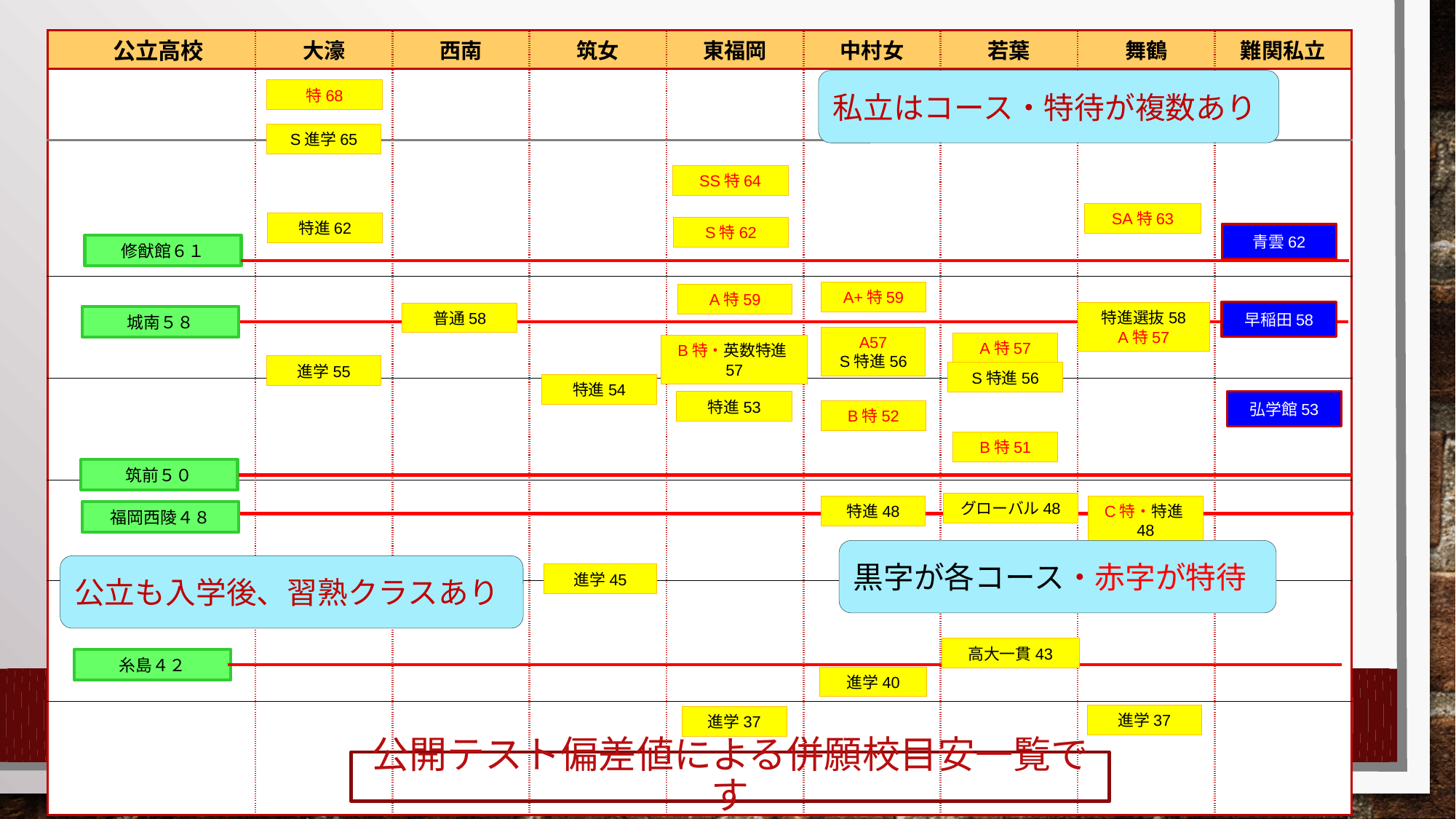

| 公立高校 | 大濠 | 西南 | 筑女 | 東福岡 | 中村女 | 若葉 | 舞鶴 | 難関私立 |
| --- | --- | --- | --- | --- | --- | --- | --- | --- |
|  |  |  |  |  |  |  |  |  |
|  |  |  |  |  |  |  |  |  |
|  |  |  |  |  |  |  |  |  |
|  |  |  |  |  |  |  |  |  |
|  |  |  |  |  |  |  |  |  |
|  |  |  |  |  |  |  |  |  |
|  |  |  |  |  |  |  |  |  |
|  |  |  |  |  |  |  |  |  |
|  |  |  |  |  |  |  |  |  |
|  |  |  |  |  |  |  |  |  |
|  |  |  |  |  |  |  |  |  |
|  |  |  |  |  |  |  |  |  |
|  |  |  |  |  |  |  |  |  |
|  |  |  |  |  |  |  |  |  |
|  |  |  |  |  |  |  |  |  |
|  |  |  |  |  |  |  |  |  |
|  |  |  |  |  |  |  |  |  |
|  |  |  |  |  |  |  |  |  |
|  |  |  |  |  |  |  |  |  |
|  |  |  |  |  |  |  |  |  |
|  |  |  |  |  |  |  |  |  |
|  |  |  |  |  |  |  |  |  |
私立はコース・特待が複数あり
特68
S進学65
SS特64
SA特63
特進62
S特62
青雲62
修猷館６１
A+特59
A特59
早稲田58
特進選抜58
A特57
普通58
城南５８
A57
S特進56
A特57
B特・英数特進57
進学55
S特進56
特進54
特進53
弘学館53
B特52
B特51
筑前５０
グローバル48
特進48
C特・特進48
福岡西陵４８
進学45
高大一貫43
糸島４２
進学40
進学37
進学37
黒字が各コース・赤字が特待
公立も入学後、習熟クラスあり
# 公開テスト偏差値による併願校目安一覧です